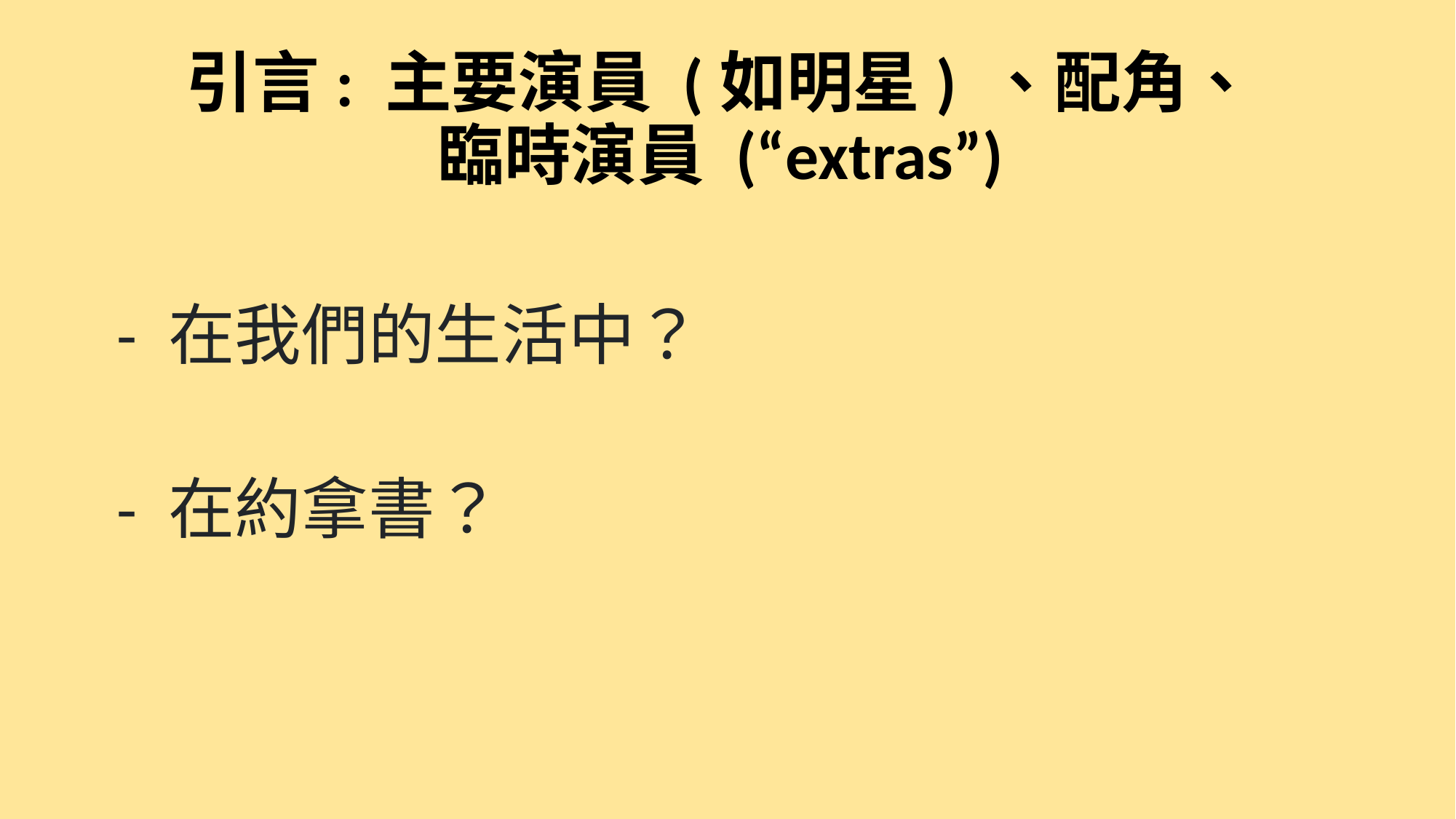

# 引言: 主要演員 (如明星) 、配角、 臨時演員 (“extras”)

- 在我們的生活中？

- 在約拿書？